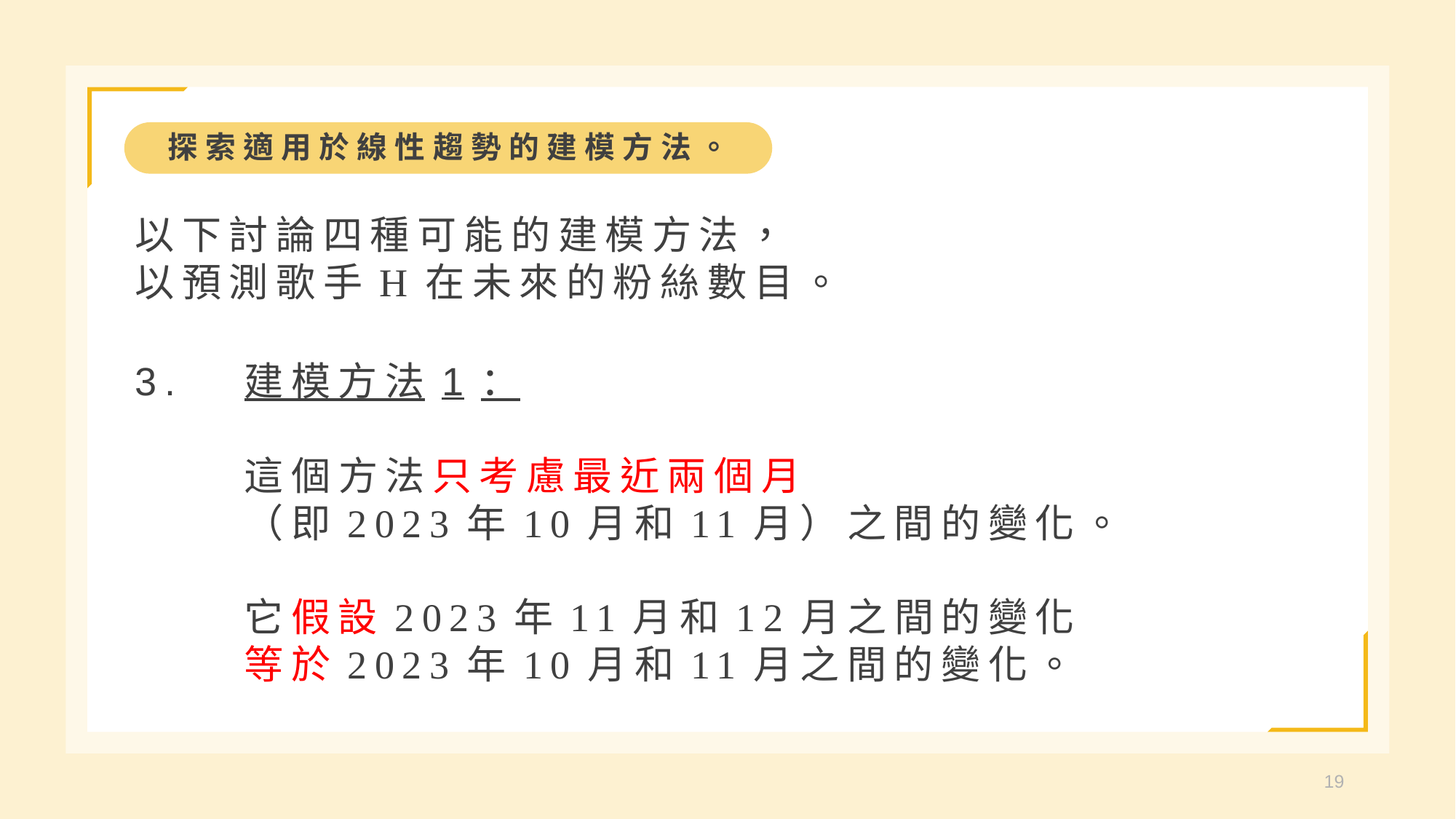

探索適用於線性趨勢的建模方法。
以下討論四種可能的建模方法，
以預測歌手H在未來的粉絲數目。
3.	建模方法1：

	這個方法只考慮最近兩個月
	（即2023年10月和11月）之間的變化。

	它假設2023年11月和12月之間的變化
	等於2023年10月和11月之間的變化。
19